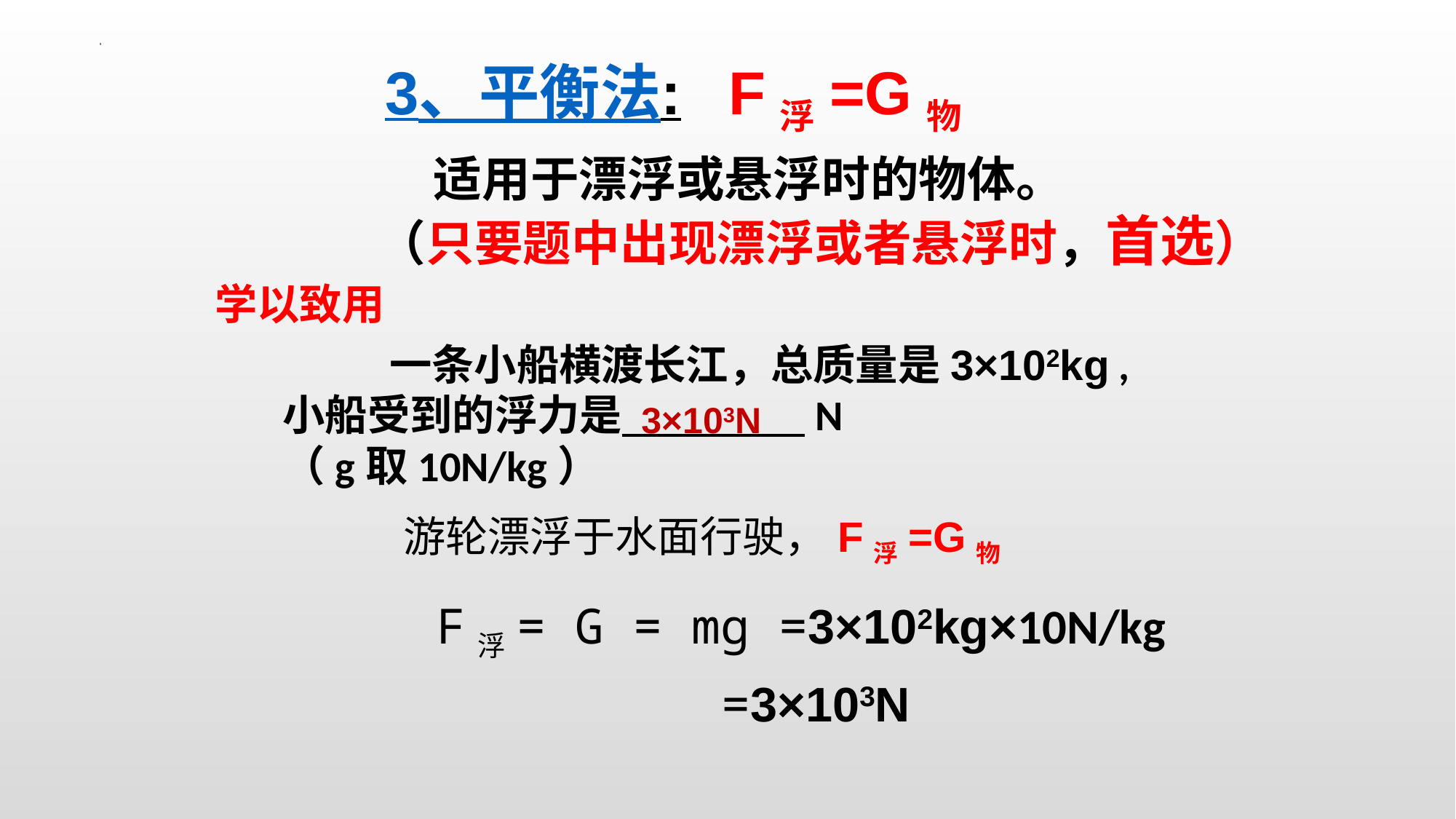

3、平衡法:   F浮=G物

    适用于漂浮或悬浮时的物体。
（只要题中出现漂浮或者悬浮时，首选）
学以致用
          一条小船横渡长江，总质量是3×102kg ,小船受到的浮力是                   N
（g取10N/kg）
3×103N
  游轮漂浮于水面行驶，F浮=G物
 F浮= G = mg =3×102kg×10N/kg
=3×103N